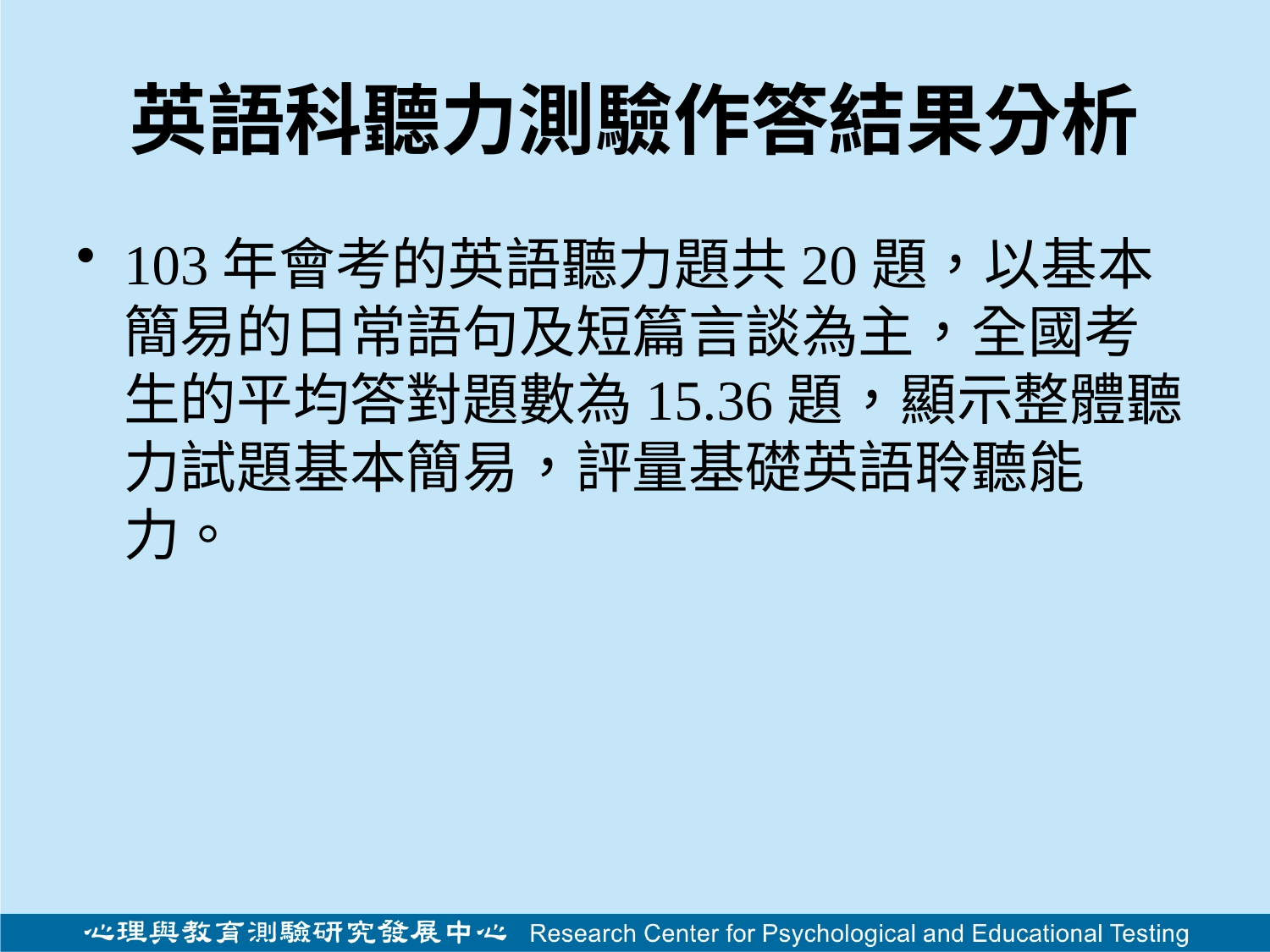

# 英語科聽力測驗作答結果分析
103年會考的英語聽力題共20題，以基本簡易的日常語句及短篇言談為主，全國考生的平均答對題數為15.36題，顯示整體聽力試題基本簡易，評量基礎英語聆聽能力。